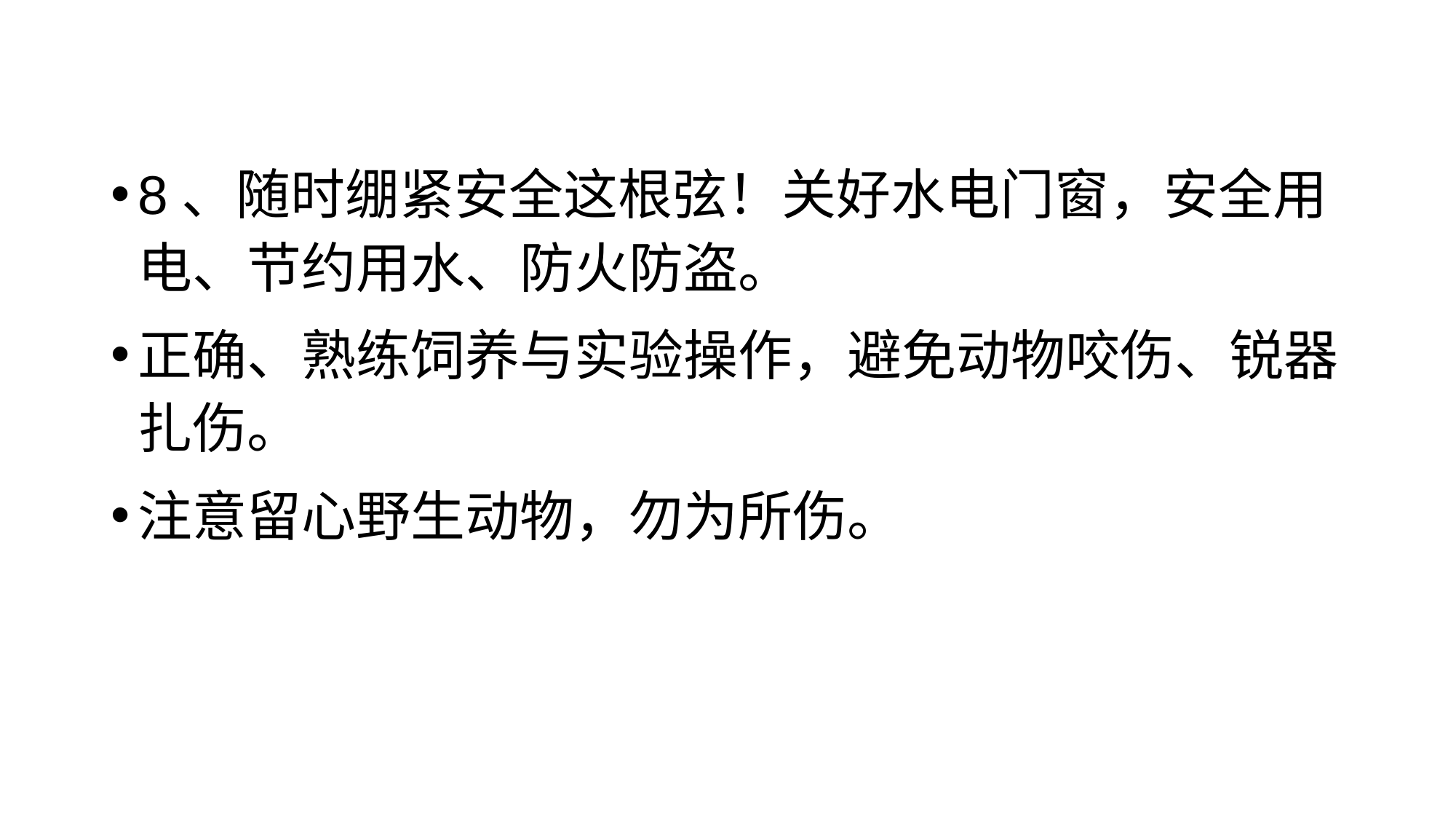

8、随时绷紧安全这根弦！关好水电门窗，安全用电、节约用水、防火防盗。
正确、熟练饲养与实验操作，避免动物咬伤、锐器扎伤。
注意留心野生动物，勿为所伤。